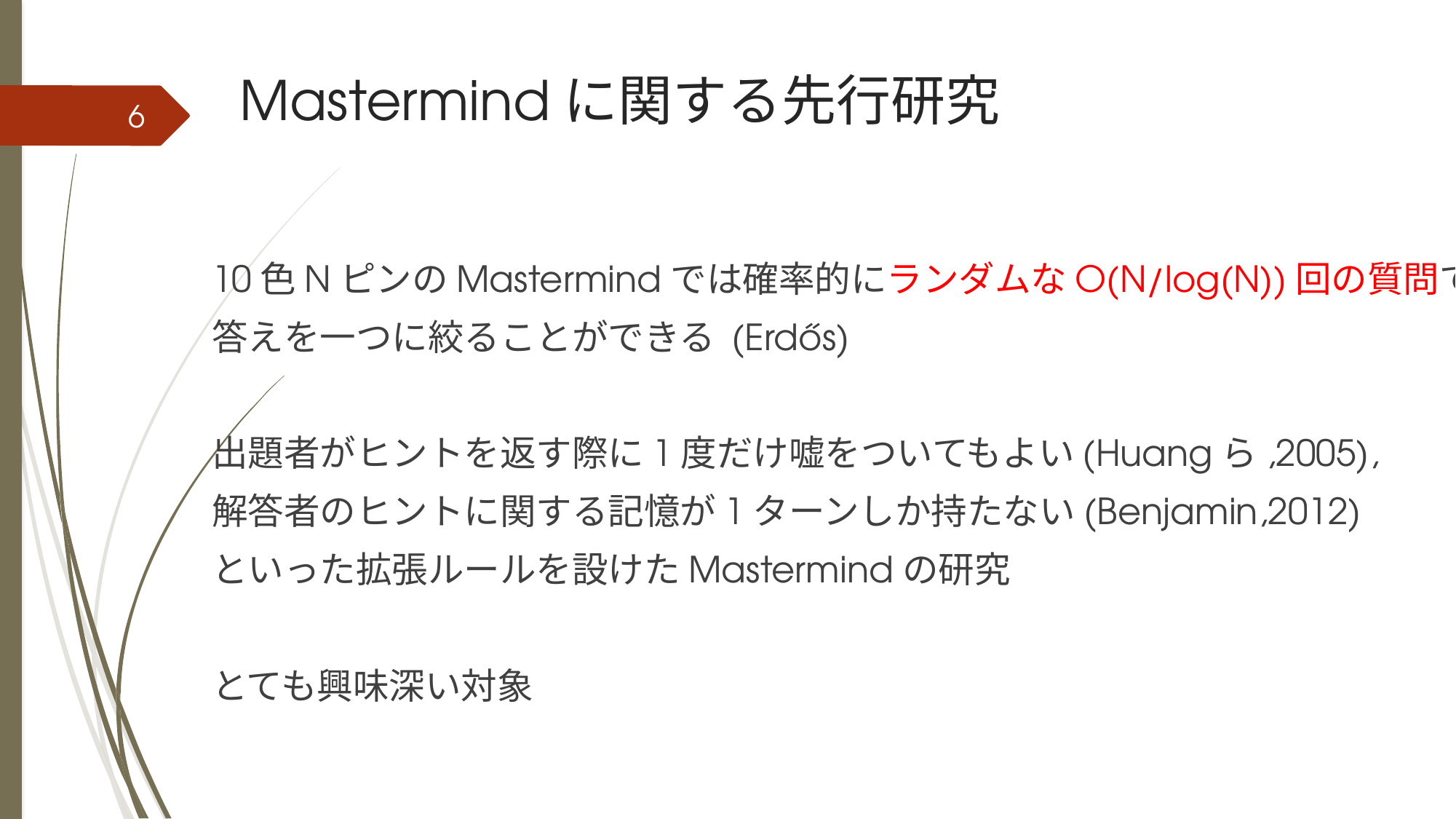

# Mastermindに関する先行研究
6

10色NピンのMastermindでは確率的にランダムなO(N/log(N))回の質問で
答えを一つに絞ることができる (Erdős)

出題者がヒントを返す際に1度だけ嘘をついてもよい(Huangら,2005),
解答者のヒントに関する記憶が1ターンしか持たない(Benjamin,2012)
といった拡張ルールを設けたMastermindの研究

とても興味深い対象